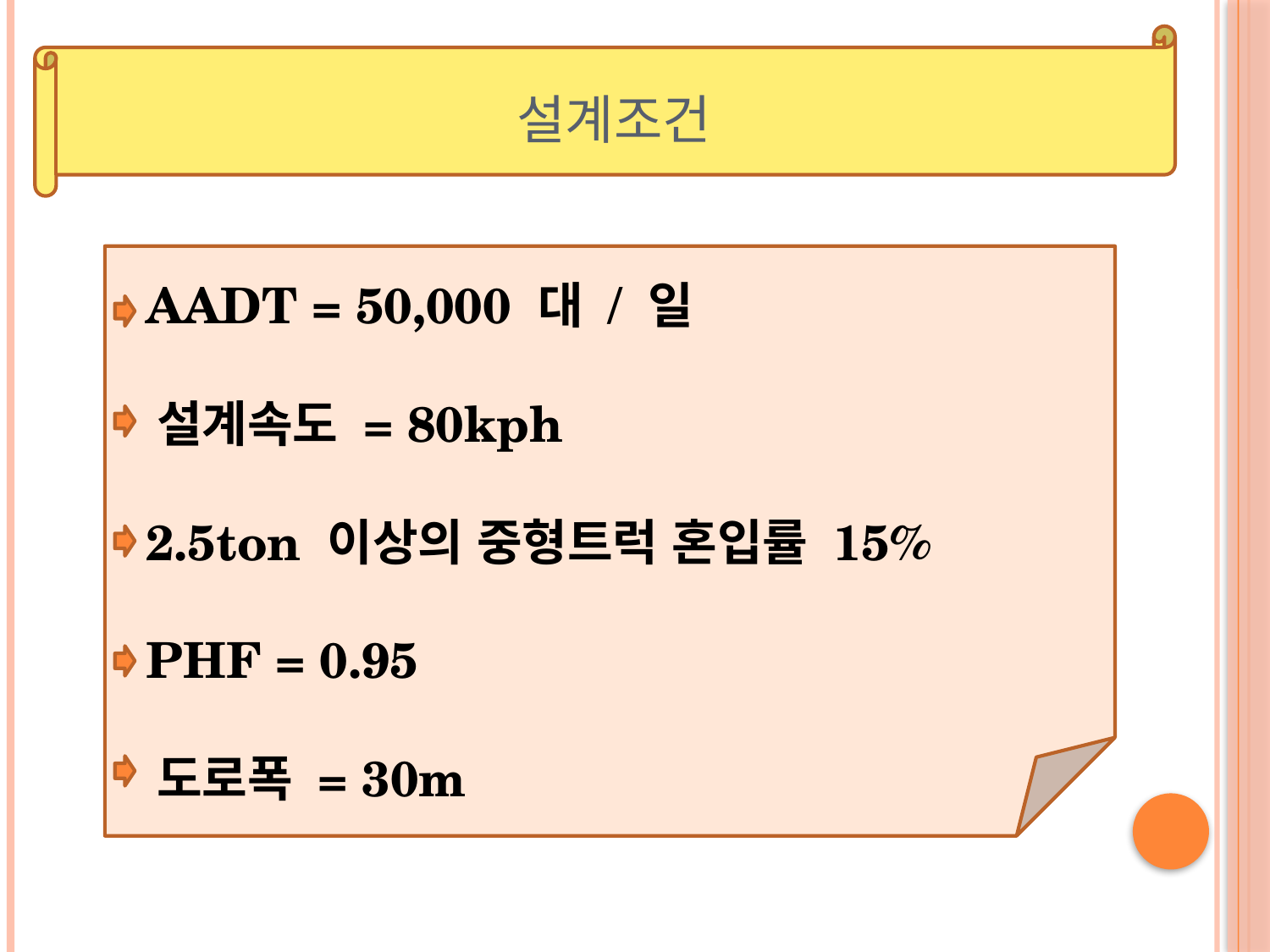

설계조건

  AADT = 50,000 대 / 일

  설계속도 = 80kph

  2.5ton 이상의 중형트럭 혼입률 15%

  PHF = 0.95

  도로폭 = 30m